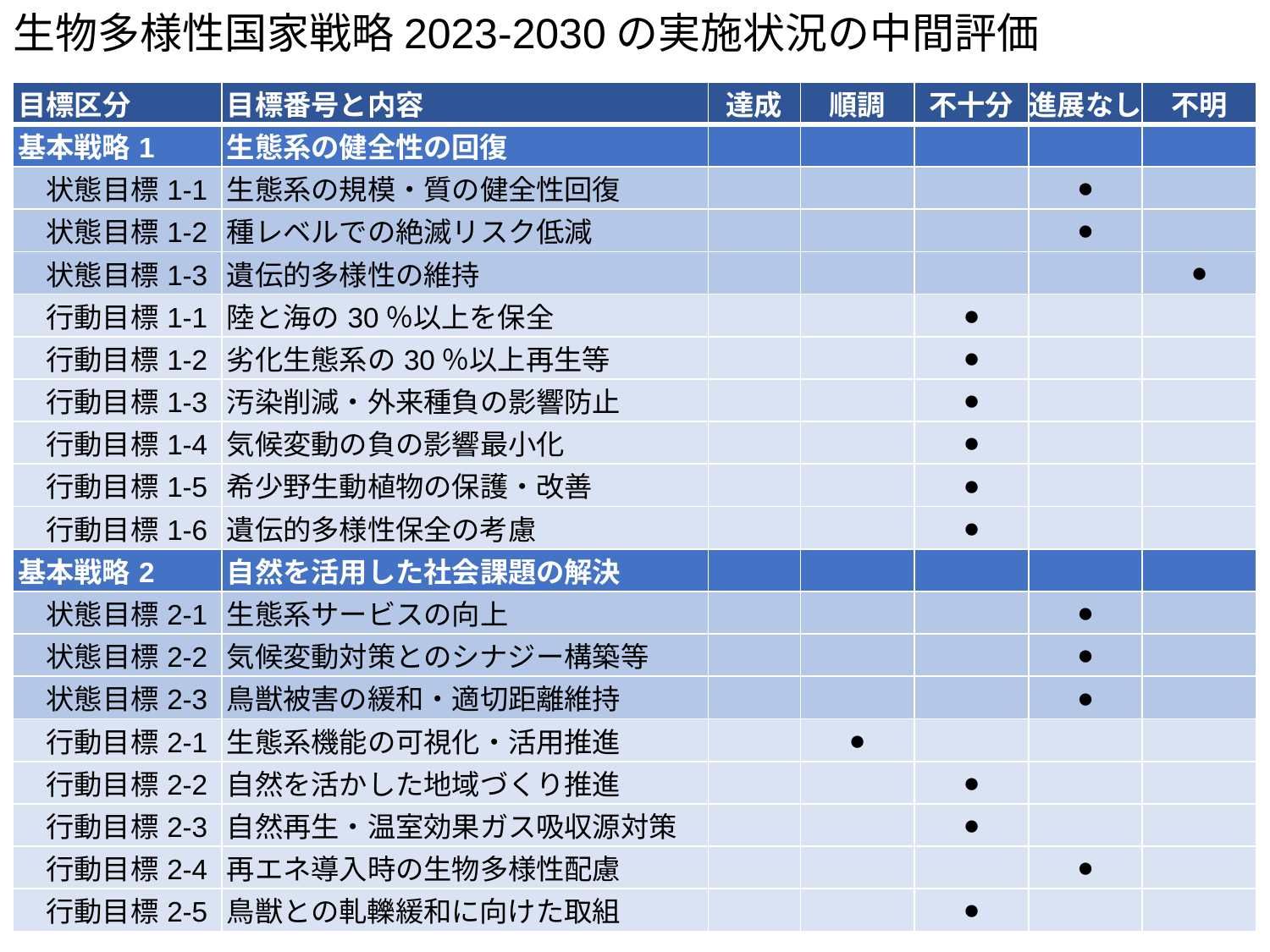

# 生物多様性国家戦略2023-2030の実施状況の中間評価
| 目標区分 | 目標番号と内容 | 達成 | 順調 | 不十分 | 進展なし | 不明 |
| --- | --- | --- | --- | --- | --- | --- |
| 基本戦略1 | 生態系の健全性の回復 |  |  |  |  |  |
| 状態目標1-1 | 生態系の規模・質の健全性回復 |  |  |  | ● |  |
| 状態目標1-2 | 種レベルでの絶滅リスク低減 |  |  |  | ● |  |
| 状態目標1-3 | 遺伝的多様性の維持 |  |  |  |  | ● |
| 行動目標1-1 | 陸と海の30％以上を保全 |  |  | ● |  |  |
| 行動目標1-2 | 劣化生態系の30％以上再生等 |  |  | ● |  |  |
| 行動目標1-3 | 汚染削減・外来種負の影響防止 |  |  | ● |  |  |
| 行動目標1-4 | 気候変動の負の影響最小化 |  |  | ● |  |  |
| 行動目標1-5 | 希少野生動植物の保護・改善 |  |  | ● |  |  |
| 行動目標1-6 | 遺伝的多様性保全の考慮 |  |  | ● |  |  |
| 基本戦略2 | 自然を活用した社会課題の解決 |  |  |  |  |  |
| 状態目標2-1 | 生態系サービスの向上 |  |  |  | ● |  |
| 状態目標2-2 | 気候変動対策とのシナジー構築等 |  |  |  | ● |  |
| 状態目標2-3 | 鳥獣被害の緩和・適切距離維持 |  |  |  | ● |  |
| 行動目標2-1 | 生態系機能の可視化・活用推進 |  | ● |  |  |  |
| 行動目標2-2 | 自然を活かした地域づくり推進 |  |  | ● |  |  |
| 行動目標2-3 | 自然再生・温室効果ガス吸収源対策 |  |  | ● |  |  |
| 行動目標2-4 | 再エネ導入時の生物多様性配慮 |  |  |  | ● |  |
| 行動目標2-5 | 鳥獣との軋轢緩和に向けた取組 |  |  | ● |  |  |